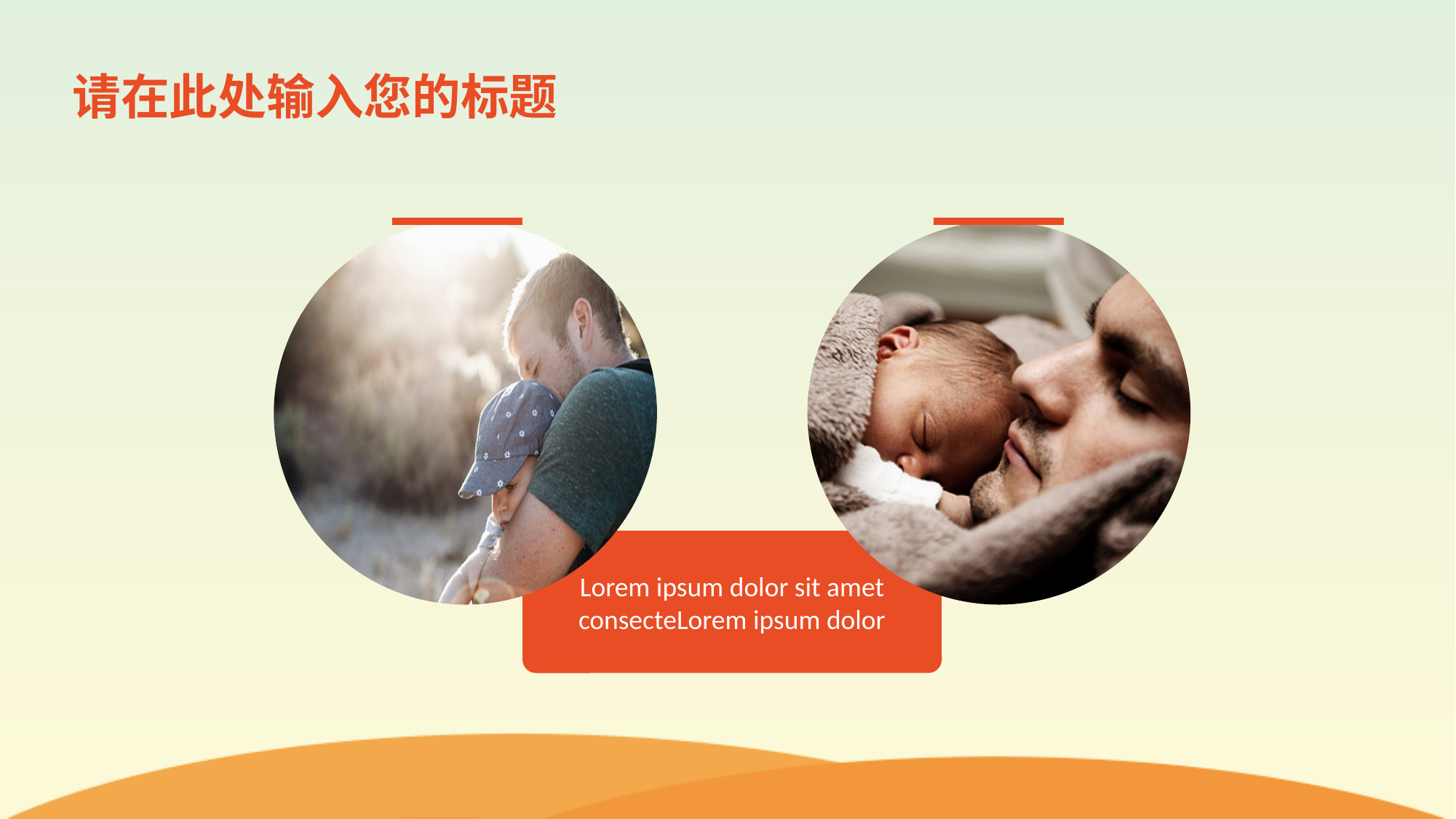

# 请在此处输入您的标题

Lorem ipsum dolor sit amet consecteLorem ipsum dolor